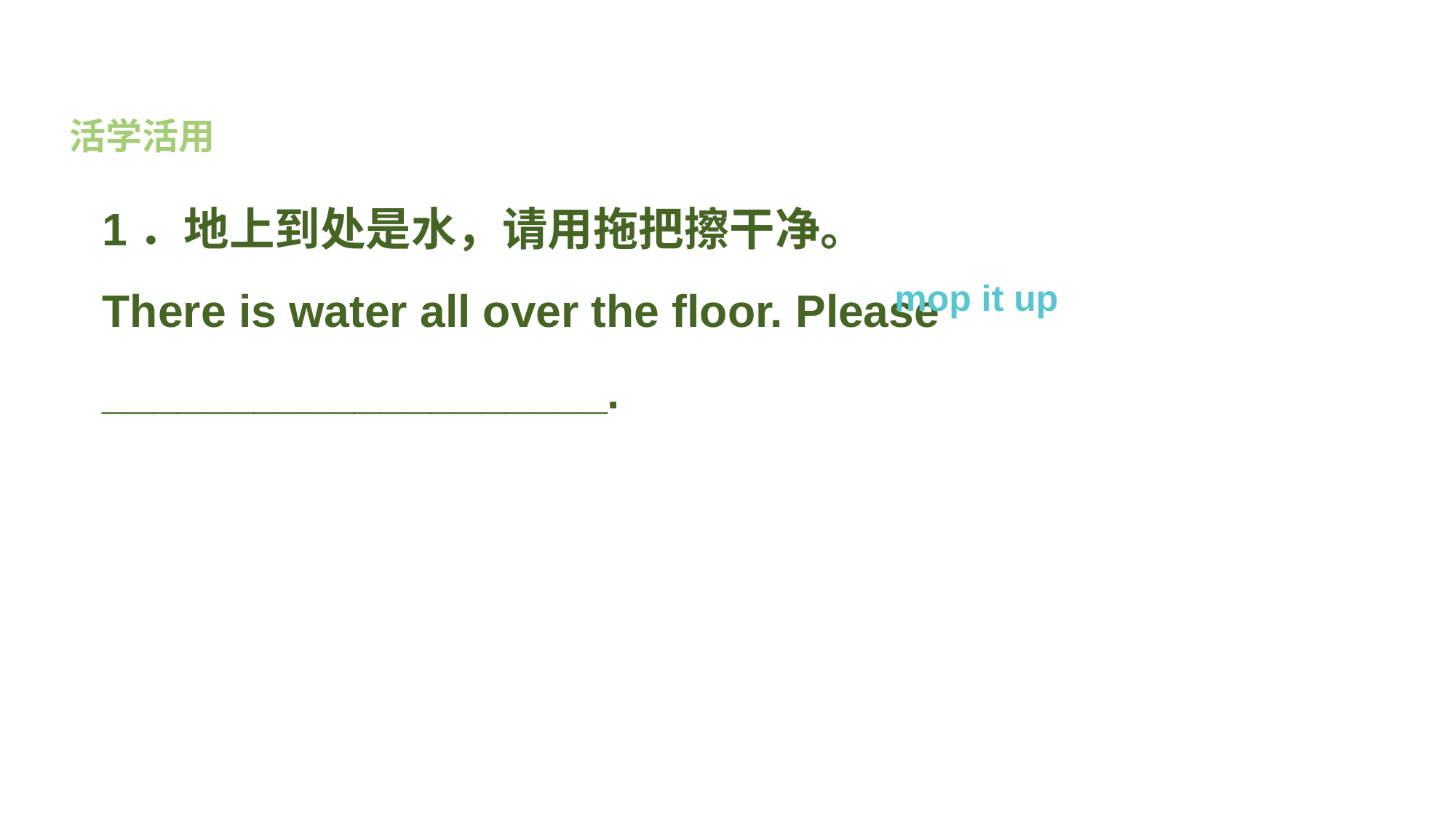

活学活用
1．地上到处是水，请用拖把擦干净。
There is water all over the floor. Please ____________________.
mop it up